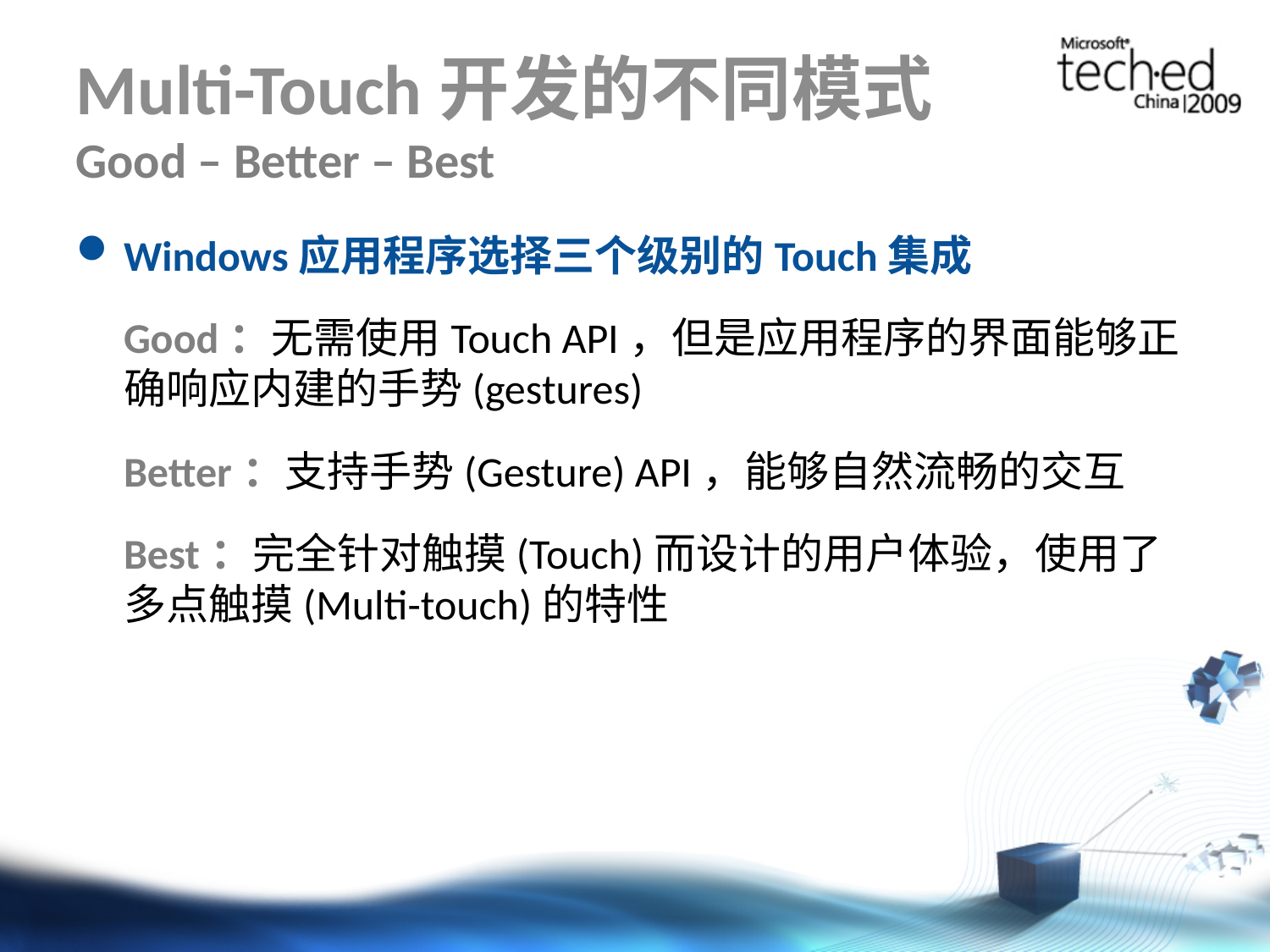

# Multi-Touch开发的不同模式 Good – Better – Best
Windows应用程序选择三个级别的Touch集成
Good：无需使用Touch API，但是应用程序的界面能够正确响应内建的手势(gestures)
Better：支持手势(Gesture) API，能够自然流畅的交互
Best：完全针对触摸(Touch)而设计的用户体验，使用了多点触摸(Multi-touch)的特性